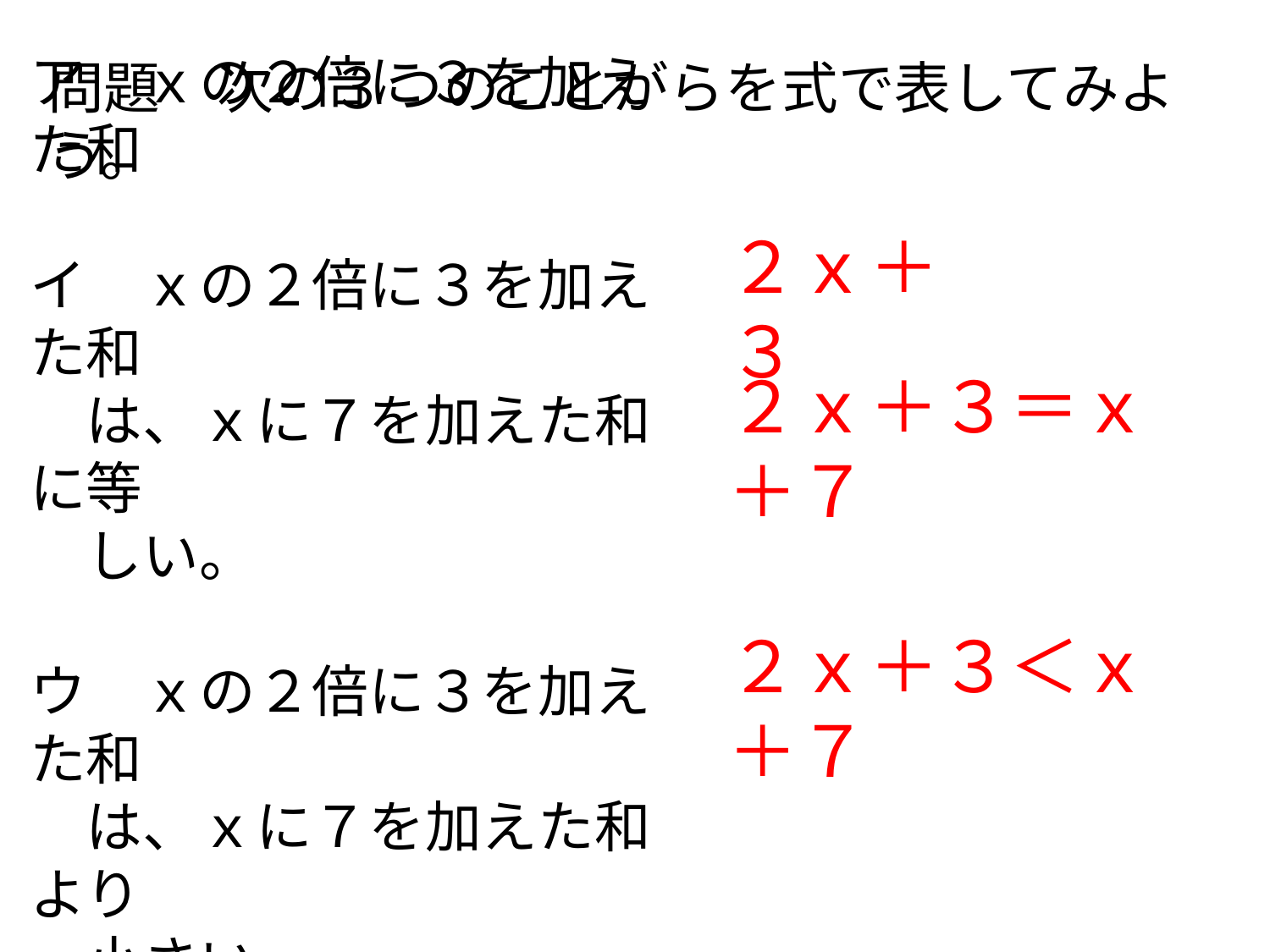

問題　次の３つのことがらを式で表してみよう。
# ア　ｘの２倍に３を加えた和 イ　ｘの２倍に３を加えた和 　は、ｘに７を加えた和に等 　しい。 ウ　ｘの２倍に３を加えた和 　は、ｘに７を加えた和より 　小さい。
２ｘ＋３

２ｘ＋３＝ｘ＋７

２ｘ＋３＜ｘ＋７